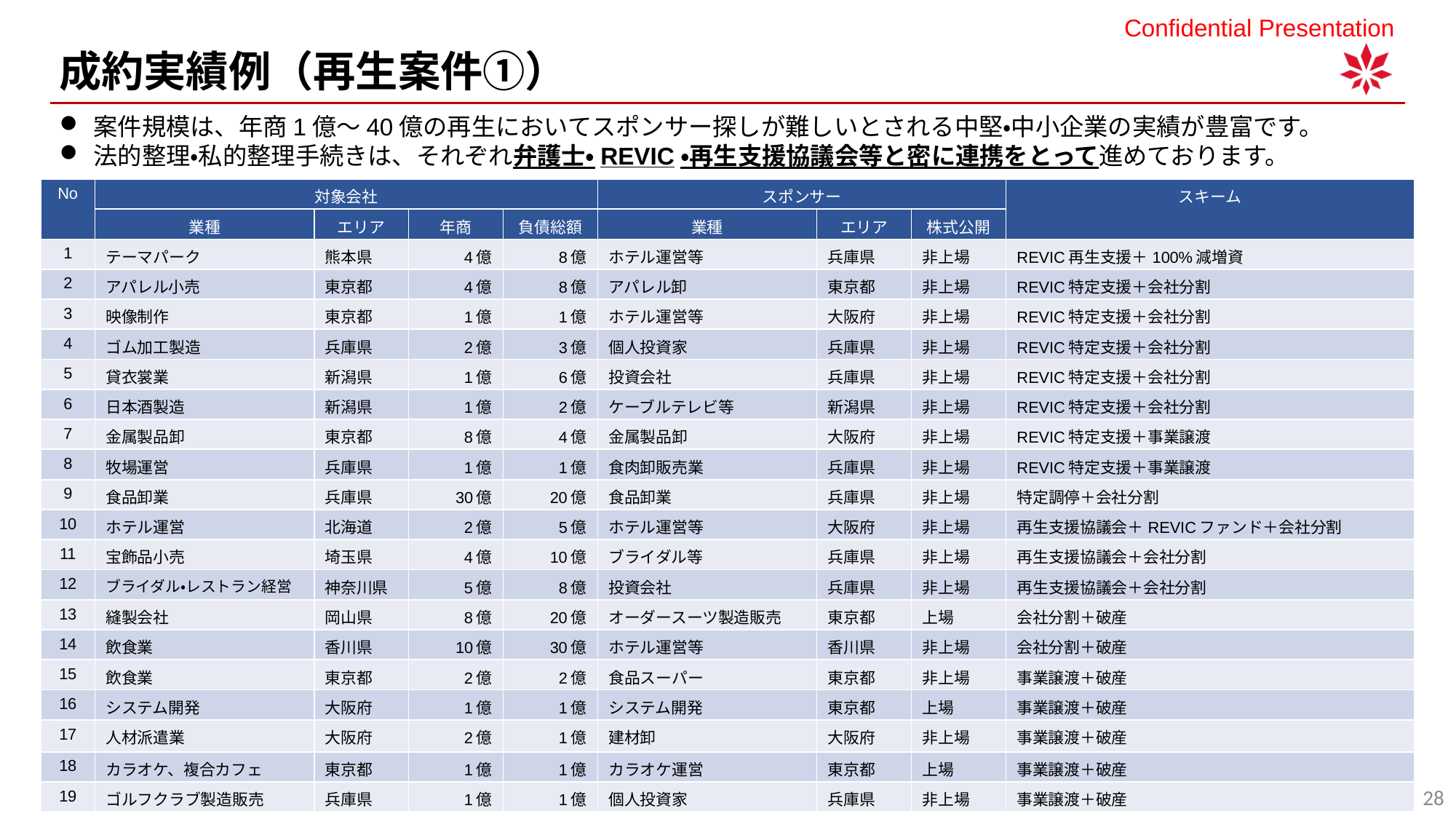

成約実績例（再生案件①）
案件規模は、年商1億～40億の再生においてスポンサー探しが難しいとされる中堅・中小企業の実績が豊富です。
法的整理・私的整理手続きは、それぞれ弁護士・REVIC・再生支援協議会等と密に連携をとって進めております。
| No | 対象会社 |  |  |  | スポンサー |  |  | スキーム |
| --- | --- | --- | --- | --- | --- | --- | --- | --- |
|  | 業種 | エリア | 年商 | 負債総額 | 業種 | エリア | 株式公開 |  |
| 1 | テーマパーク | 熊本県 | 4億 | 8億 | ホテル運営等 | 兵庫県 | 非上場 | REVIC再生支援＋100%減増資 |
| 2 | アパレル小売 | 東京都 | 4億 | 8億 | アパレル卸 | 東京都 | 非上場 | REVIC特定支援＋会社分割 |
| 3 | 映像制作 | 東京都 | 1億 | 1億 | ホテル運営等 | 大阪府 | 非上場 | REVIC特定支援＋会社分割 |
| 4 | ゴム加工製造 | 兵庫県 | 2億 | 3億 | 個人投資家 | 兵庫県 | 非上場 | REVIC特定支援＋会社分割 |
| 5 | 貸衣裳業 | 新潟県 | 1億 | 6億 | 投資会社 | 兵庫県 | 非上場 | REVIC特定支援＋会社分割 |
| 6 | 日本酒製造 | 新潟県 | 1億 | 2億 | ケーブルテレビ等 | 新潟県 | 非上場 | REVIC特定支援＋会社分割 |
| 7 | 金属製品卸 | 東京都 | 8億 | 4億 | 金属製品卸 | 大阪府 | 非上場 | REVIC特定支援＋事業譲渡 |
| 8 | 牧場運営 | 兵庫県 | 1億 | 1億 | 食肉卸販売業 | 兵庫県 | 非上場 | REVIC特定支援＋事業譲渡 |
| 9 | 食品卸業 | 兵庫県 | 30億 | 20億 | 食品卸業 | 兵庫県 | 非上場 | 特定調停＋会社分割 |
| 10 | ホテル運営 | 北海道 | 2億 | 5億 | ホテル運営等 | 大阪府 | 非上場 | 再生支援協議会＋REVICファンド＋会社分割 |
| 11 | 宝飾品小売 | 埼玉県 | 4億 | 10億 | ブライダル等 | 兵庫県 | 非上場 | 再生支援協議会＋会社分割 |
| 12 | ブライダル・レストラン経営 | 神奈川県 | 5億 | 8億 | 投資会社 | 兵庫県 | 非上場 | 再生支援協議会＋会社分割 |
| 13 | 縫製会社 | 岡山県 | 8億 | 20億 | オーダースーツ製造販売 | 東京都 | 上場 | 会社分割＋破産 |
| 14 | 飲食業 | 香川県 | 10億 | 30億 | ホテル運営等 | 香川県 | 非上場 | 会社分割＋破産 |
| 15 | 飲食業 | 東京都 | 2億 | 2億 | 食品スーパー | 東京都 | 非上場 | 事業譲渡＋破産 |
| 16 | システム開発 | 大阪府 | 1億 | 1億 | システム開発 | 東京都 | 上場 | 事業譲渡＋破産 |
| 17 | 人材派遣業 | 大阪府 | 2億 | 1億 | 建材卸 | 大阪府 | 非上場 | 事業譲渡＋破産 |
| 18 | カラオケ、複合カフェ | 東京都 | 1億 | 1億 | カラオケ運営 | 東京都 | 上場 | 事業譲渡＋破産 |
| 19 | ゴルフクラブ製造販売 | 兵庫県 | 1億 | 1億 | 個人投資家 | 兵庫県 | 非上場 | 事業譲渡＋破産 |
28